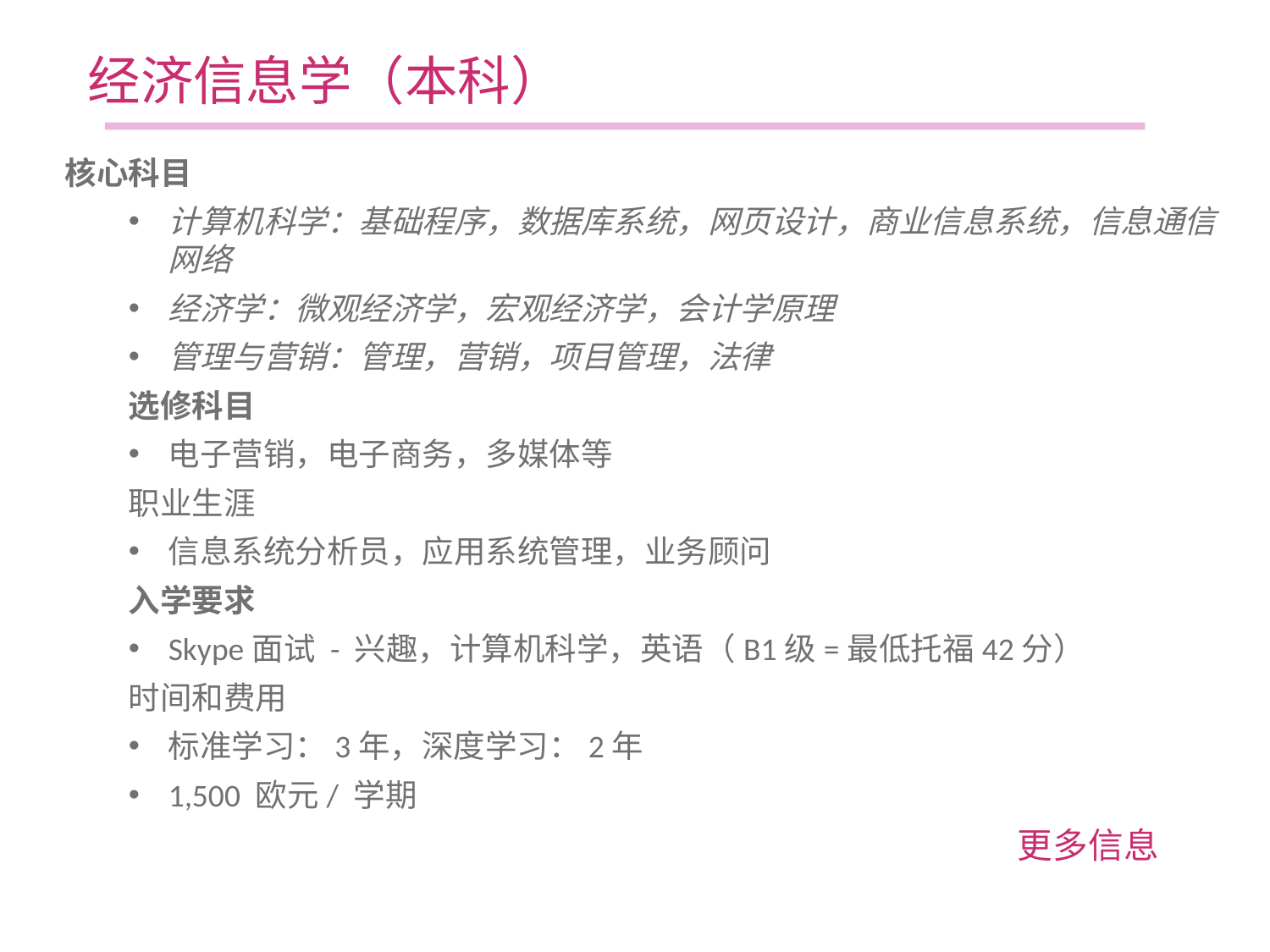

经济信息学（本科）
核心科目
计算机科学：基础程序，数据库系统，网页设计，商业信息系统，信息通信网络
经济学：微观经济学，宏观经济学，会计学原理
管理与营销：管理，营销，项目管理，法律
选修科目
电子营销，电子商务，多媒体等
职业生涯
信息系统分析员，应用系统管理，业务顾问
入学要求
Skype面试 - 兴趣，计算机科学，英语（B1级=最低托福42分）
时间和费用
标准学习：3年，深度学习：2年
1,500 欧元/ 学期
							更多信息